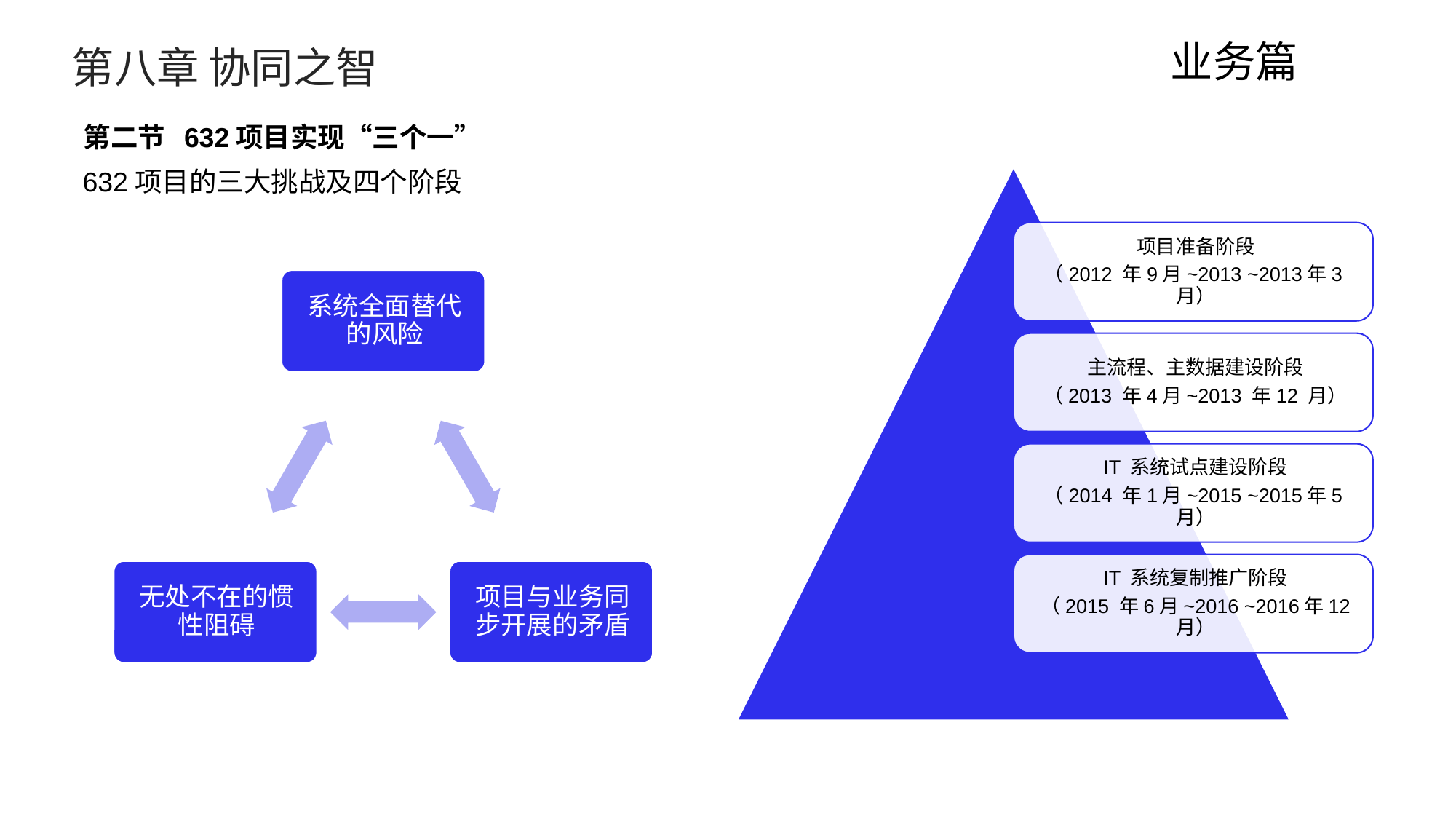

业务篇
第八章 协同之智
第二节  632项目实现“三个一”
632项目的三大挑战及四个阶段
项目准备阶段
（2012 年9月~2013 ~2013年3月）
主流程、主数据建设阶段
（2013 年4月~2013 年12 月）
IT 系统试点建设阶段
（2014 年1月~2015 ~2015年5月）
IT 系统复制推广阶段
（2015 年6月~2016 ~2016年12 月）
系统全面替代的风险

项目与业务同步开展的矛盾

无处不在的惯性阻碍